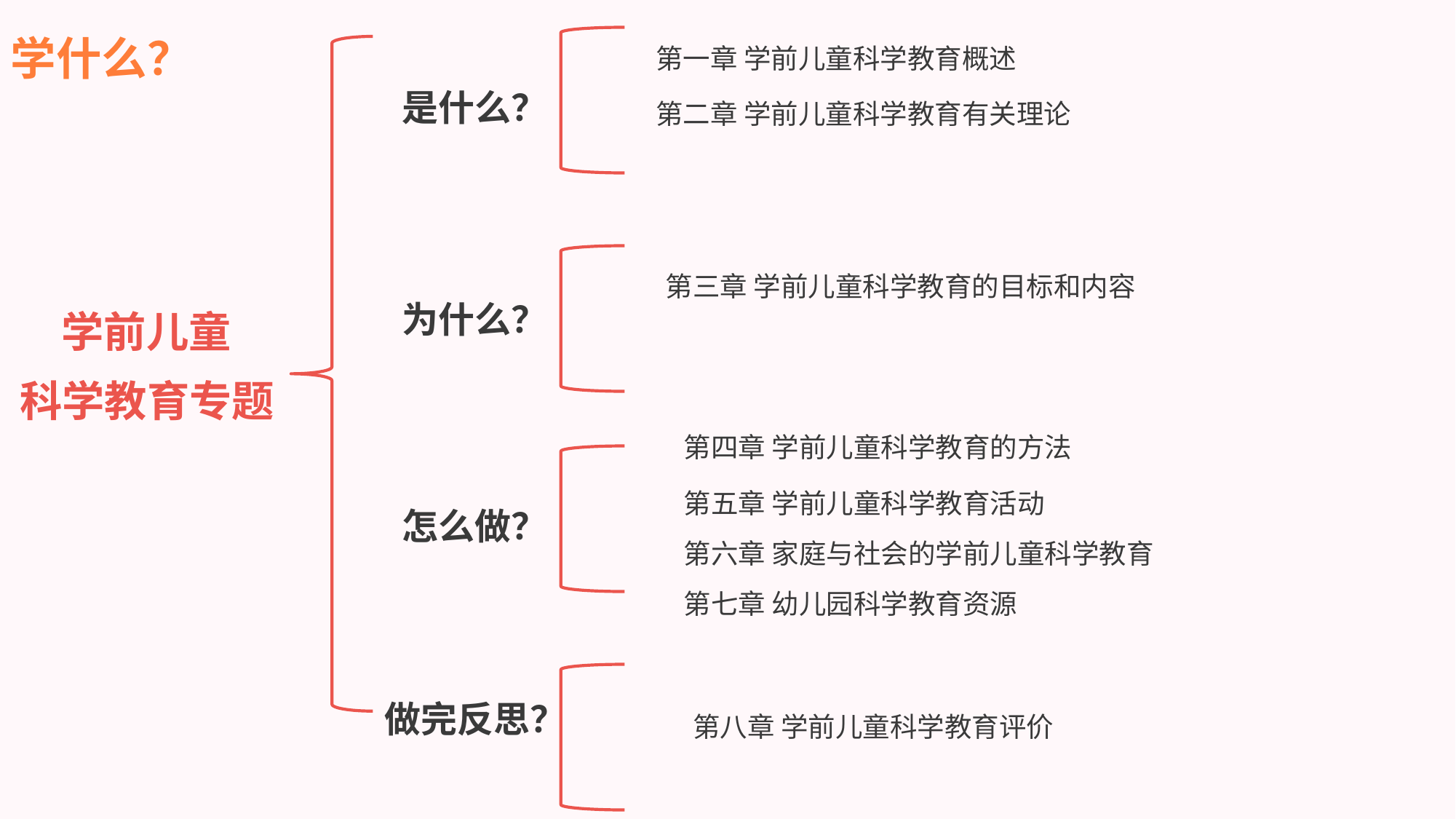

学什么？

第一章 学前儿童科学教育概述
是什么？
第二章 学前儿童科学教育有关理论
   学前儿童
科学教育专题

第三章 学前儿童科学教育的目标和内容
为什么？
第四章 学前儿童科学教育的方法

第五章 学前儿童科学教育活动
怎么做？
第六章 家庭与社会的学前儿童科学教育
第七章 幼儿园科学教育资源

做完反思？
第八章 学前儿童科学教育评价